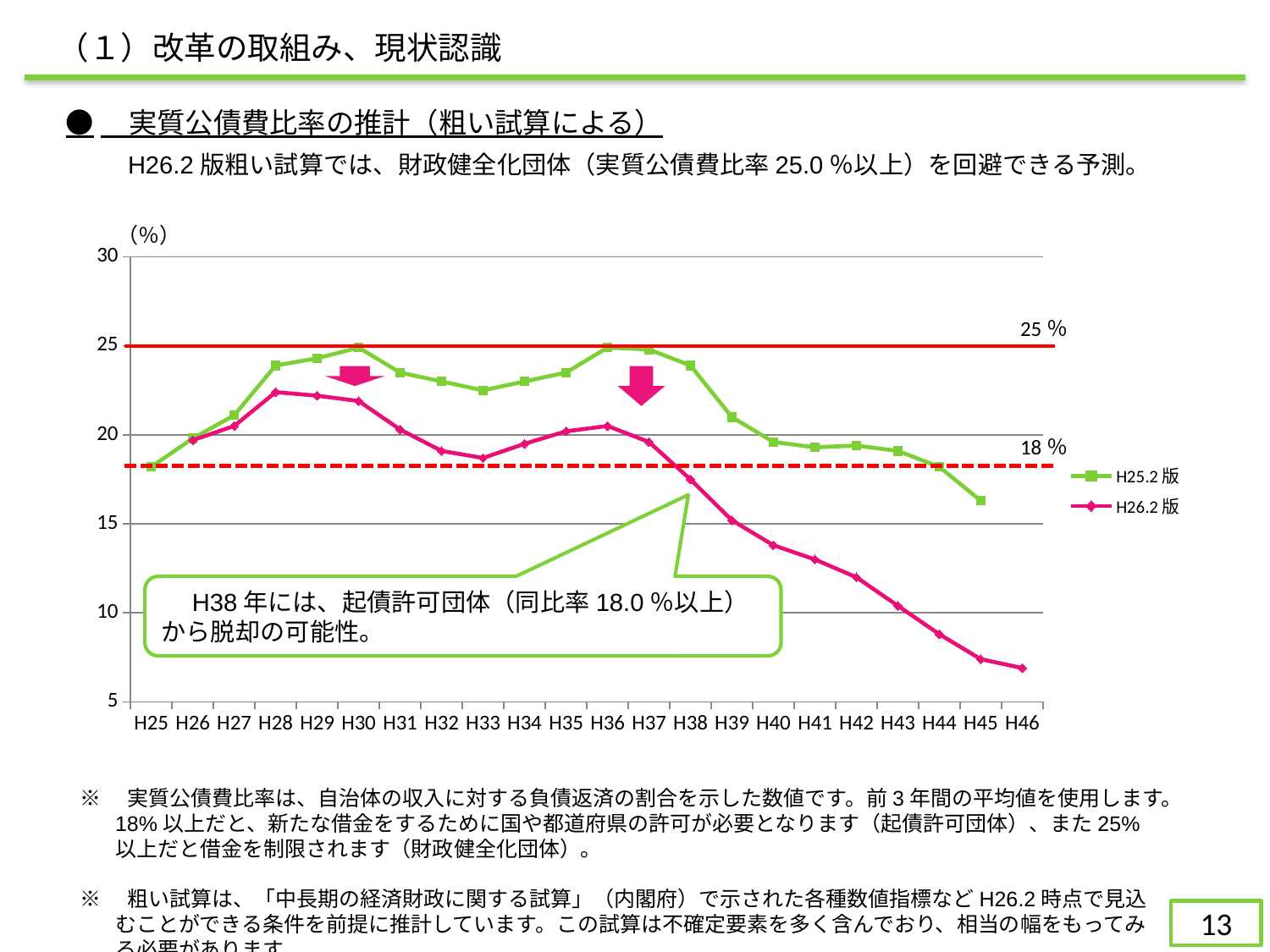

（１）改革の取組み、現状認識
●　実質公債費比率の推計（粗い試算による）
　H26.2版粗い試算では、財政健全化団体（実質公債費比率25.0％以上）を回避できる予測。
（％）

### Chart

| Category | H25.2版 | H26.2版 |
|---|---|---|
| H25 | 18.2 | None |
| H26 | 19.8 | 19.7 |
| H27 | 21.1 | 20.5 |
| H28 | 23.9 | 22.4 |
| H29 | 24.3 | 22.2 |
| H30 | 24.9 | 21.9 |
| H31 | 23.5 | 20.3 |
| H32 | 23.0 | 19.1 |
| H33 | 22.5 | 18.7 |
| H34 | 23.0 | 19.5 |
| H35 | 23.5 | 20.2 |
| H36 | 24.9 | 20.5 |
| H37 | 24.8 | 19.6 |
| H38 | 23.9 | 17.5 |
| H39 | 21.0 | 15.2 |
| H40 | 19.6 | 13.8 |
| H41 | 19.3 | 13.0 |
| H42 | 19.4 | 12.0 |
| H43 | 19.1 | 10.4 |
| H44 | 18.2 | 8.8 |
| H45 | 16.3 | 7.4 |
| H46 | None | 6.9 |
25％

18％
　H38年には、起債許可団体（同比率18.0％以上）から脱却の可能性。
※　実質公債費比率は、自治体の収入に対する負債返済の割合を示した数値です。前3年間の平均値を使用します。18%以上だと、新たな借金をするために国や都道府県の許可が必要となります（起債許可団体）、また25%以上だと借金を制限されます（財政健全化団体）。

※　粗い試算は、「中長期の経済財政に関する試算」（内閣府）で示された各種数値指標などH26.2時点で見込むことができる条件を前提に推計しています。この試算は不確定要素を多く含んでおり、相当の幅をもってみる必要があります。
13